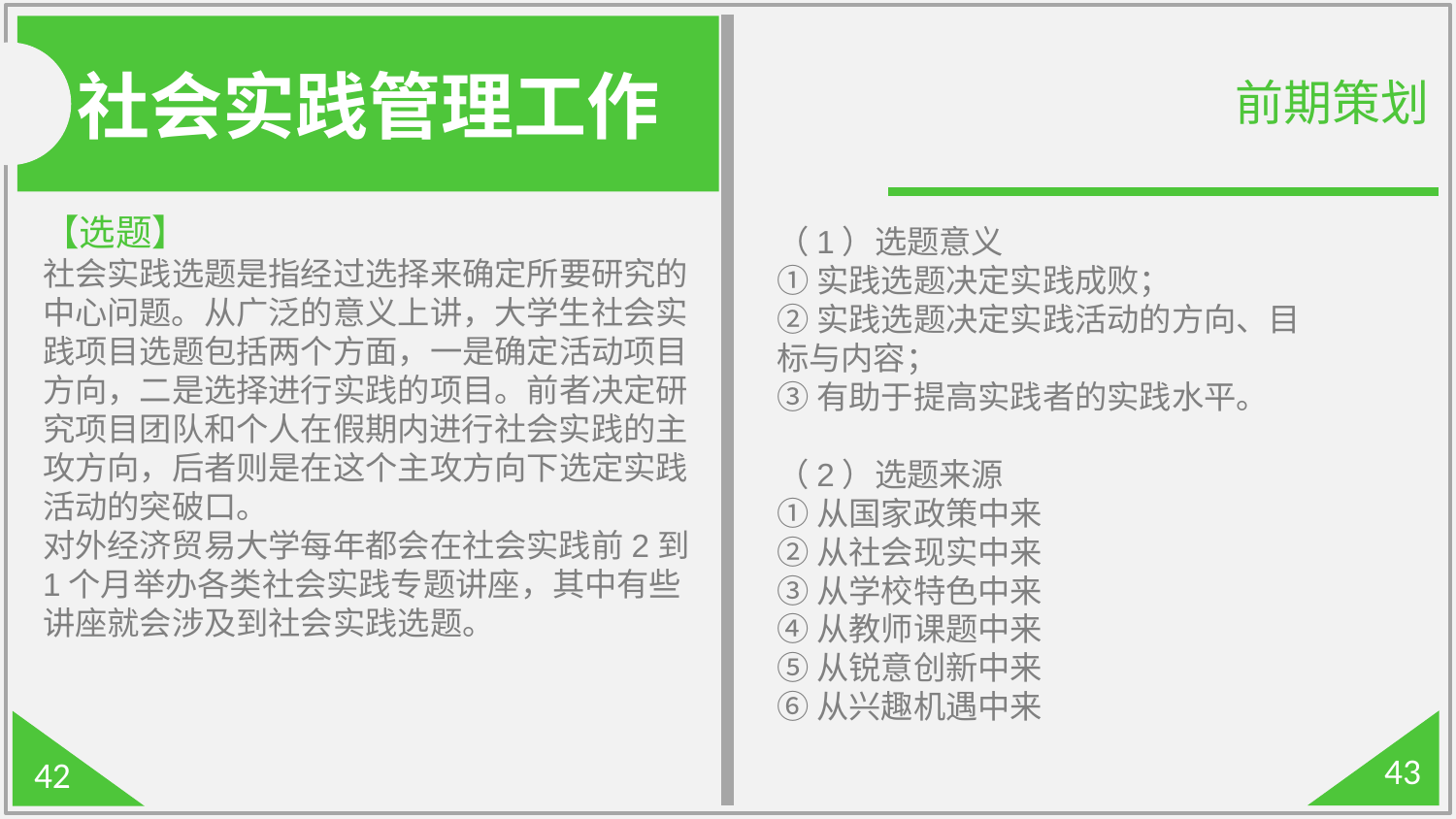

社会实践管理工作

前期策划

【选题】
社会实践选题是指经过选择来确定所要研究的中心问题。从广泛的意义上讲，大学生社会实践项目选题包括两个方面，一是确定活动项目方向，二是选择进行实践的项目。前者决定研究项目团队和个人在假期内进行社会实践的主攻方向，后者则是在这个主攻方向下选定实践活动的突破口。
对外经济贸易大学每年都会在社会实践前2到1个月举办各类社会实践专题讲座，其中有些讲座就会涉及到社会实践选题。

（1）选题意义
①实践选题决定实践成败；
②实践选题决定实践活动的方向、目标与内容；
③有助于提高实践者的实践水平。

（2）选题来源
①从国家政策中来
②从社会现实中来
③从学校特色中来
④从教师课题中来
⑤从锐意创新中来
⑥从兴趣机遇中来

43
42